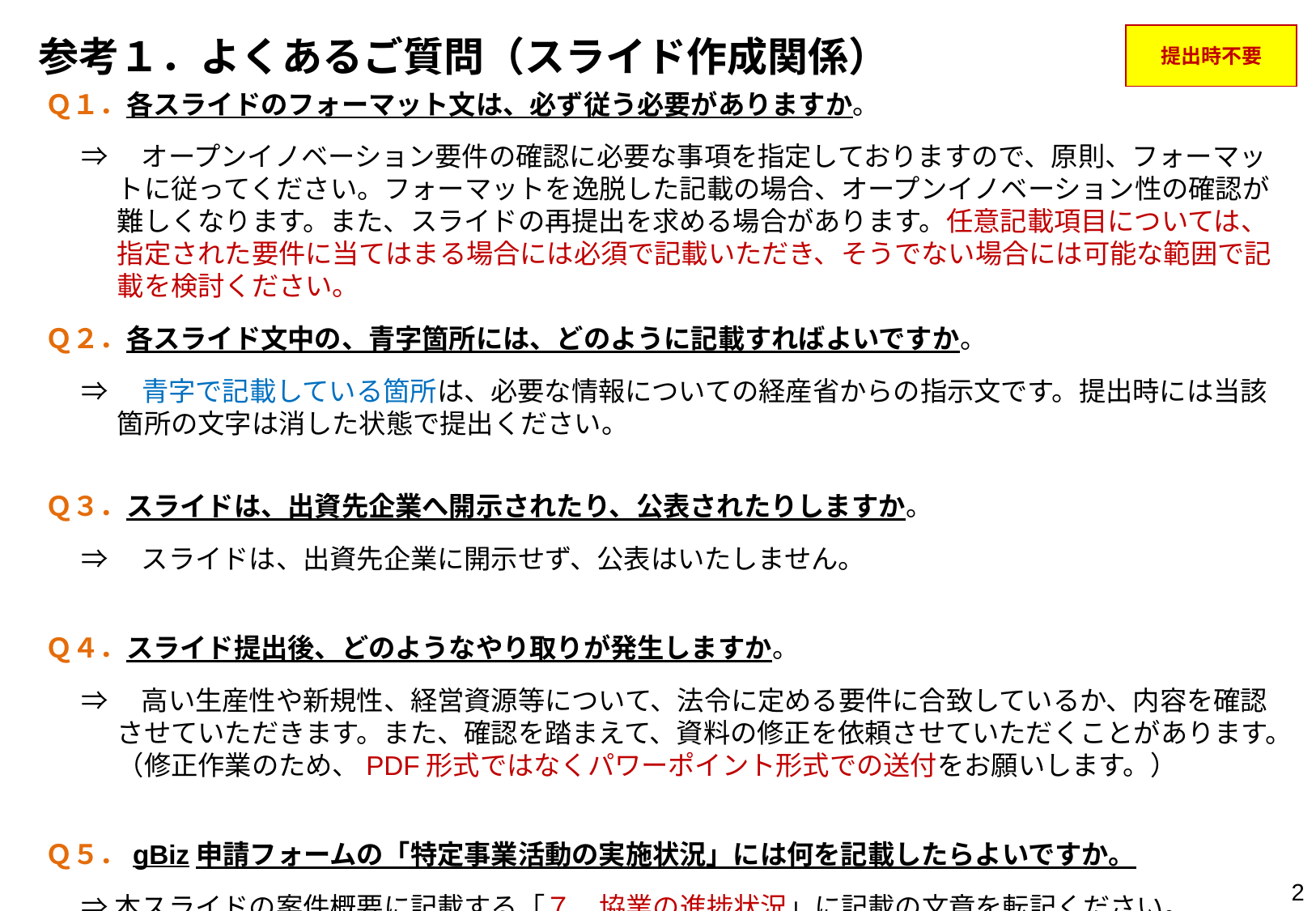

# 参考１．よくあるご質問（スライド作成関係）
提出時不要
Ｑ１．各スライドのフォーマット文は、必ず従う必要がありますか。
⇒　オープンイノベーション要件の確認に必要な事項を指定しておりますので、原則、フォーマットに従ってください。フォーマットを逸脱した記載の場合、オープンイノベーション性の確認が難しくなります。また、スライドの再提出を求める場合があります。任意記載項目については、指定された要件に当てはまる場合には必須で記載いただき、そうでない場合には可能な範囲で記載を検討ください。
Ｑ２．各スライド文中の、青字箇所には、どのように記載すればよいですか。
⇒　青字で記載している箇所は、必要な情報についての経産省からの指示文です。提出時には当該箇所の文字は消した状態で提出ください。

Ｑ３．スライドは、出資先企業へ開示されたり、公表されたりしますか。
⇒　スライドは、出資先企業に開示せず、公表はいたしません。

Ｑ４．スライド提出後、どのようなやり取りが発生しますか。
⇒　高い生産性や新規性、経営資源等について、法令に定める要件に合致しているか、内容を確認させていただきます。また、確認を踏まえて、資料の修正を依頼させていただくことがあります。（修正作業のため、PDF形式ではなくパワーポイント形式での送付をお願いします。）

Ｑ５．gBiz申請フォームの「特定事業活動の実施状況」には何を記載したらよいですか。
⇒本スライドの案件概要に記載する「７．協業の進捗状況」に記載の文章を転記ください。

2